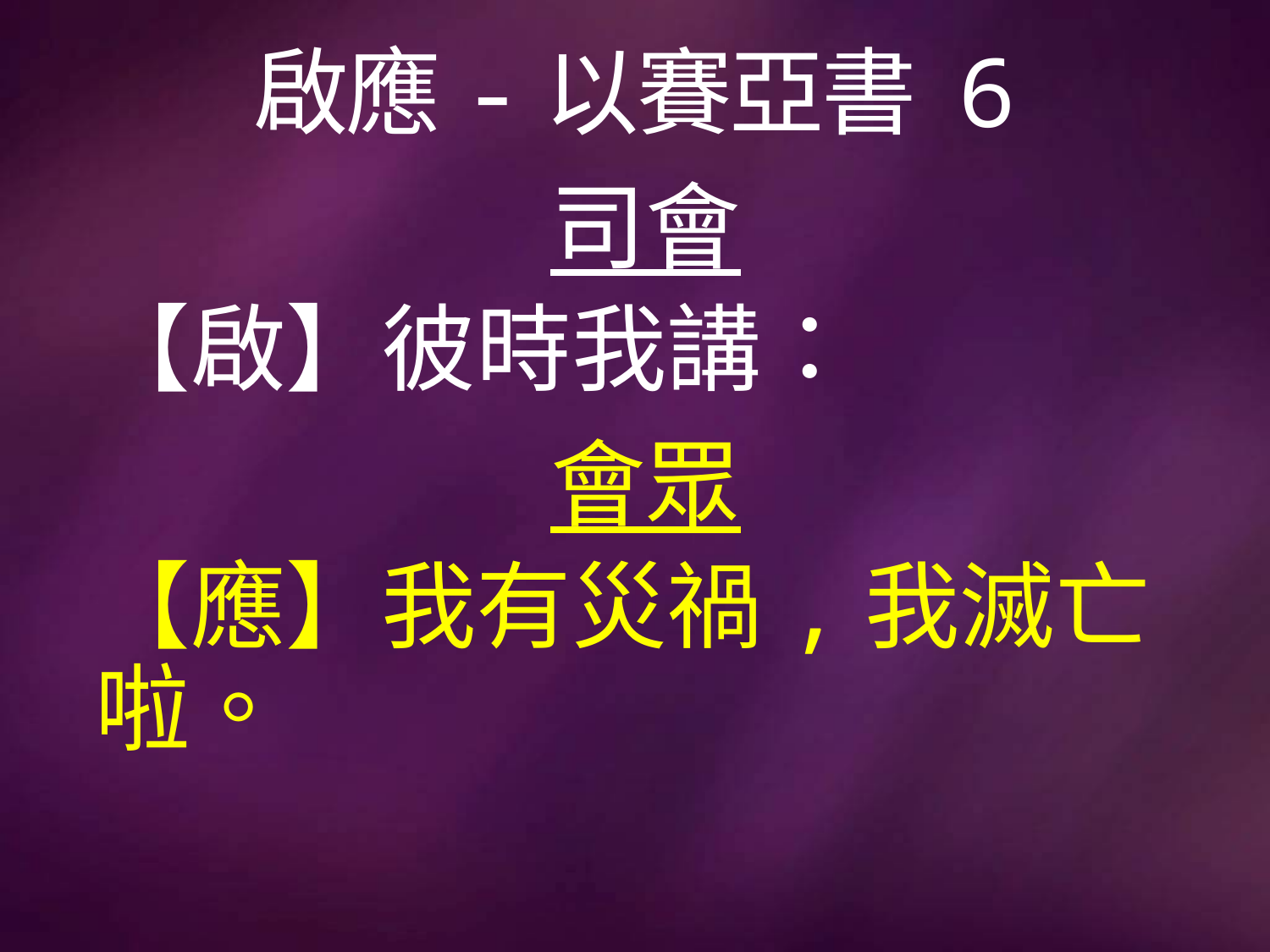

# 啟應-以賽亞書 6
司會
【啟】彼時我講：

會眾
【應】我有災禍,我滅亡啦。